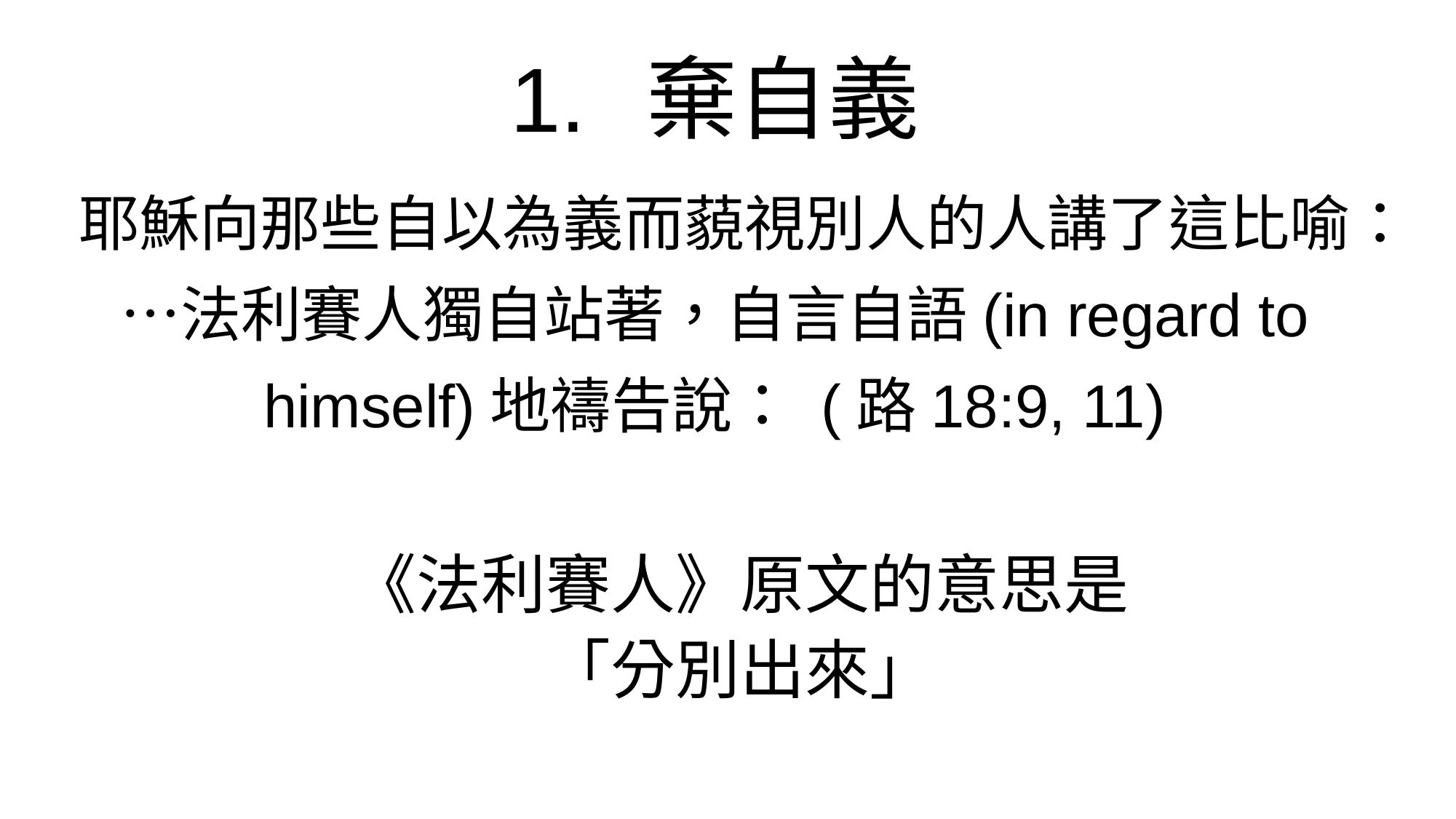

棄自義
耶穌向那些自以為義而藐視別人的人講了這比喻：…法利賽人獨自站著，自言自語(in regard to himself)地禱告說： (路18:9, 11)
《法利賽人》原文的意思是
「分別出來」